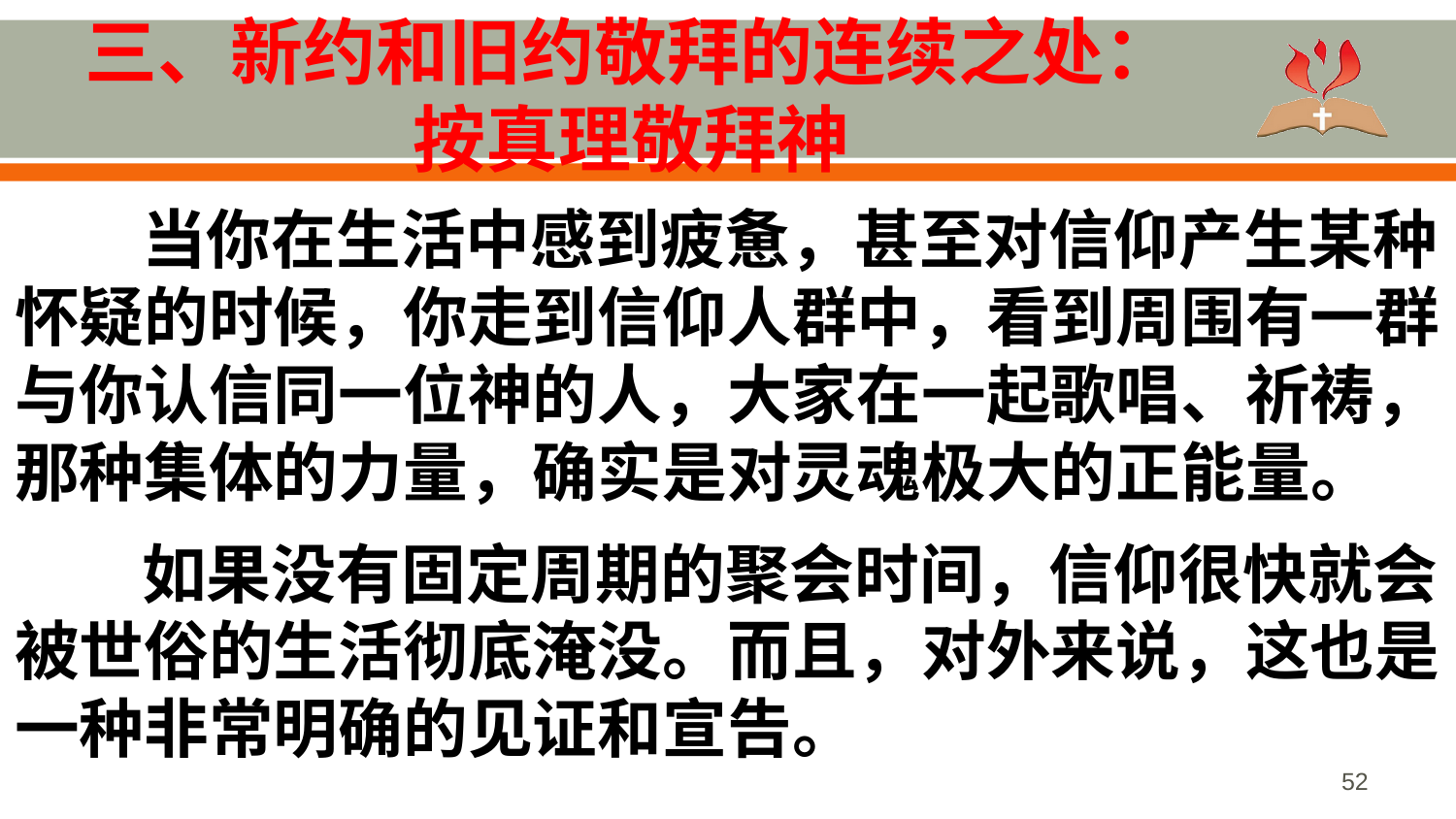

# 三、新约和旧约敬拜的连续之处：按真理敬拜神
当你在生活中感到疲惫，甚至对信仰产生某种怀疑的时候，你走到信仰人群中，看到周围有一群与你认信同一位神的人，大家在一起歌唱、祈祷，那种集体的力量，确实是对灵魂极大的正能量。
如果没有固定周期的聚会时间，信仰很快就会被世俗的生活彻底淹没。而且，对外来说，这也是一种非常明确的见证和宣告。

52